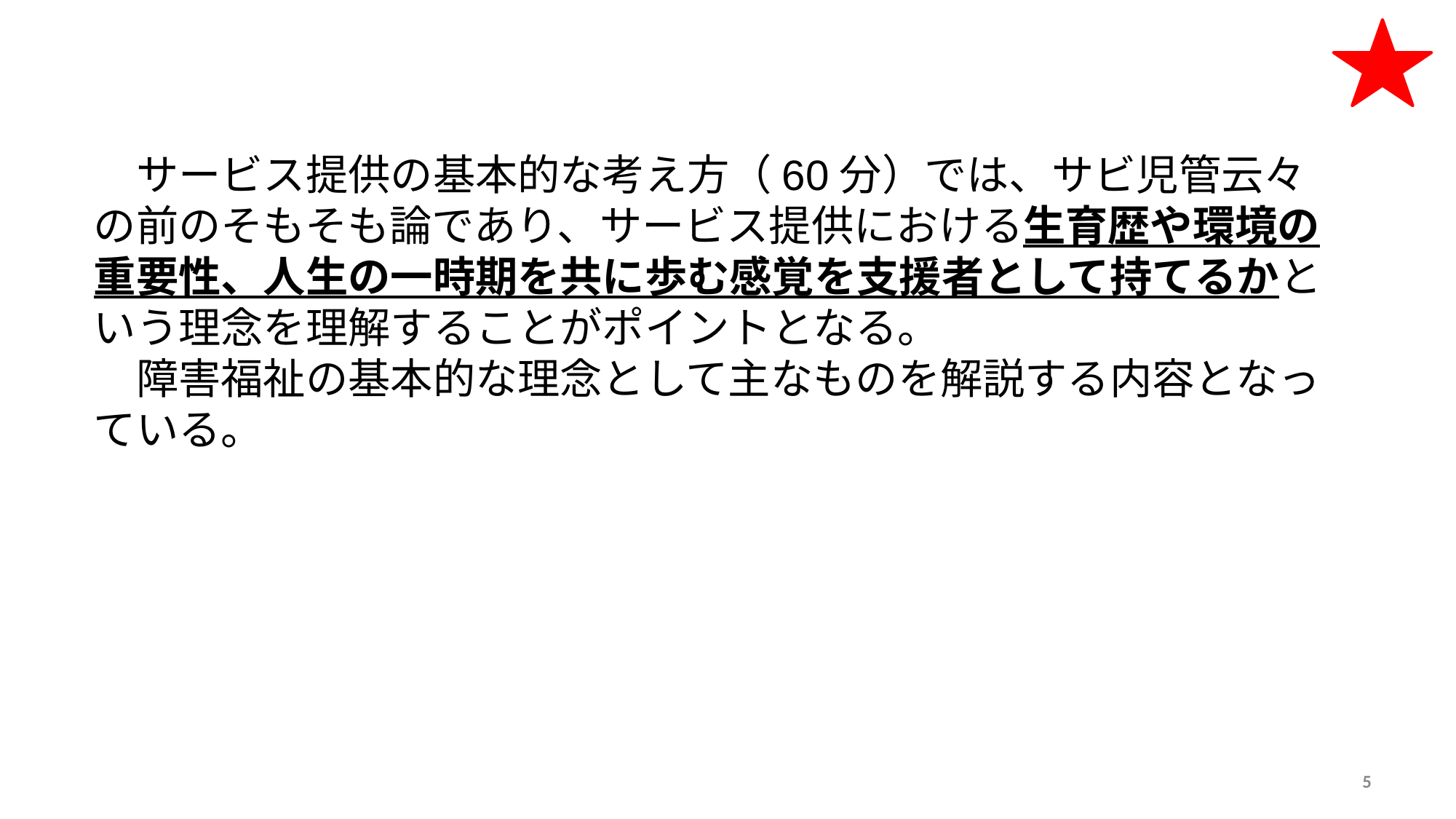

サービス提供の基本的な考え方（60分）では、サビ児管云々の前のそもそも論であり、サービス提供における生育歴や環境の重要性、人生の一時期を共に歩む感覚を支援者として持てるかという理念を理解することがポイントとなる。
　障害福祉の基本的な理念として主なものを解説する内容となっている。
5